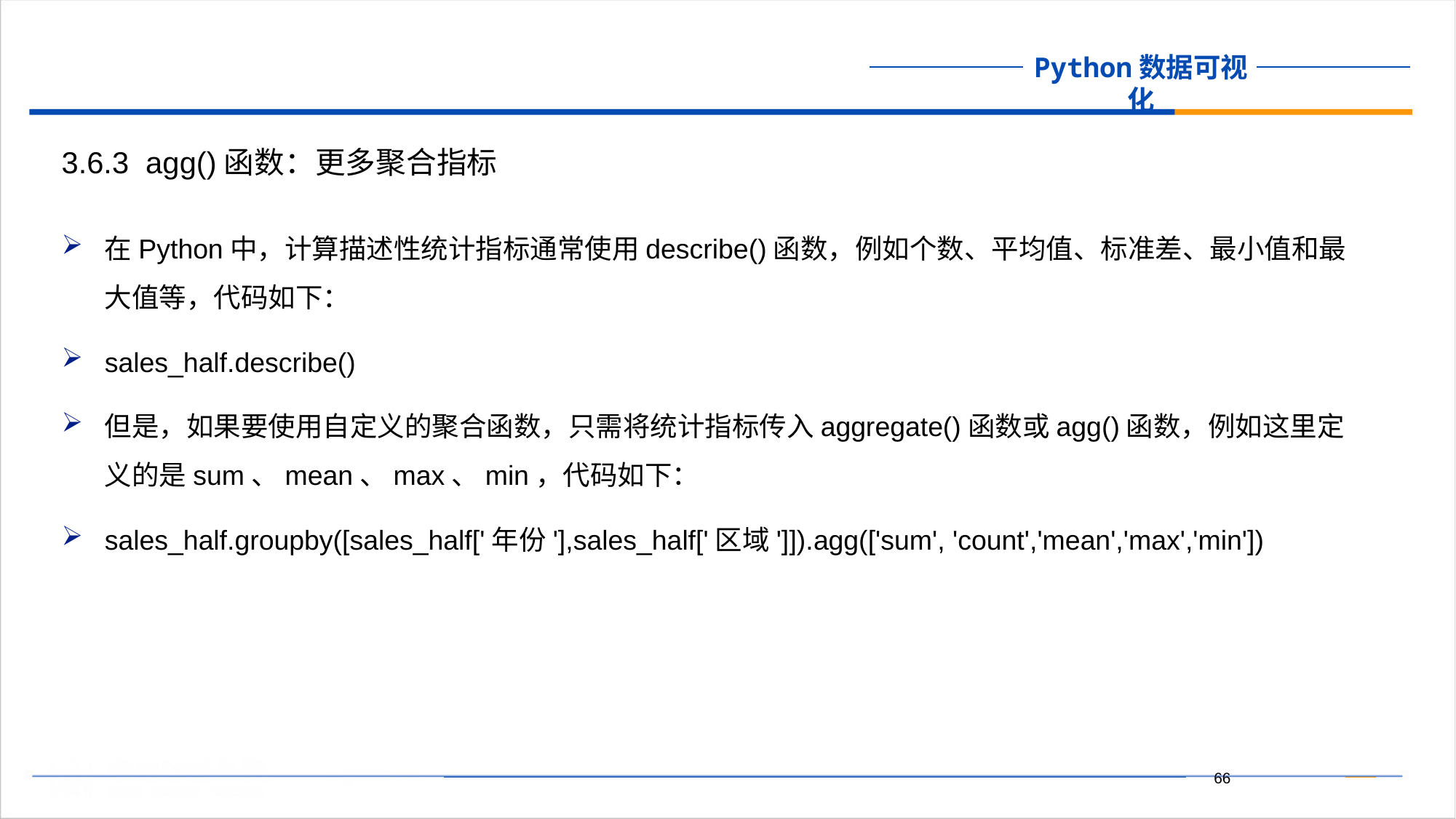

3.6.3  agg()函数：更多聚合指标
在Python中，计算描述性统计指标通常使用describe()函数，例如个数、平均值、标准差、最小值和最大值等，代码如下：
sales_half.describe()
但是，如果要使用自定义的聚合函数，只需将统计指标传入aggregate()函数或agg()函数，例如这里定义的是sum、mean、max、min，代码如下：
sales_half.groupby([sales_half['年份'],sales_half['区域']]).agg(['sum', 'count','mean','max','min'])